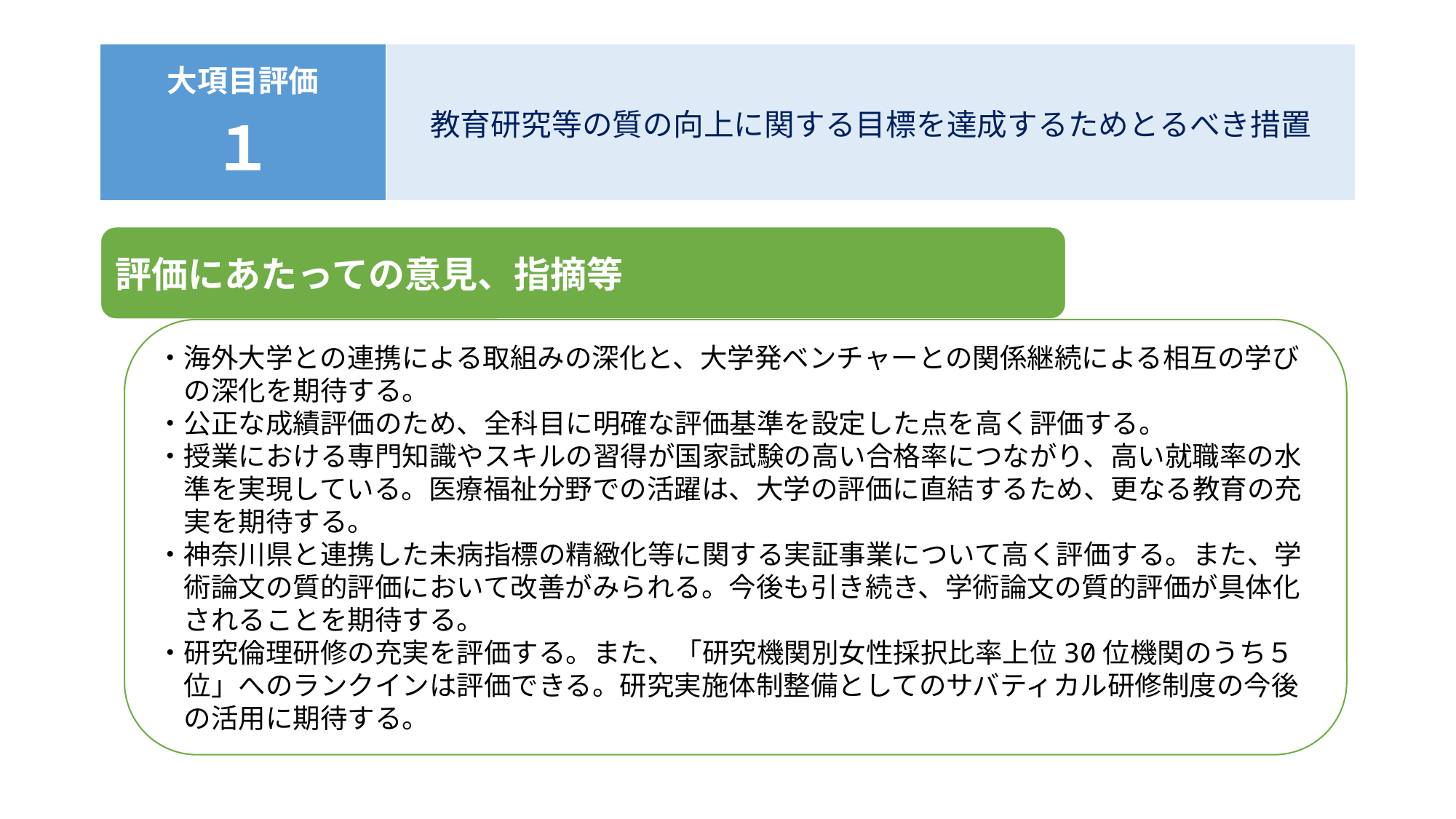

#
| 大項目評価 １ | 教育研究等の質の向上に関する目標を達成するためとるべき措置 |
| --- | --- |
評価にあたっての意見、指摘等
・海外大学との連携による取組みの深化と、大学発ベンチャーとの関係継続による相互の学び
　の深化を期待する。
・公正な成績評価のため、全科目に明確な評価基準を設定した点を高く評価する。
・授業における専門知識やスキルの習得が国家試験の高い合格率につながり、高い就職率の水
　準を実現している。医療福祉分野での活躍は、大学の評価に直結するため、更なる教育の充
　実を期待する。
・神奈川県と連携した未病指標の精緻化等に関する実証事業について高く評価する。また、学
　術論文の質的評価において改善がみられる。今後も引き続き、学術論文の質的評価が具体化
　されることを期待する。
・研究倫理研修の充実を評価する。また、「研究機関別女性採択比率上位30位機関のうち５
　位」へのランクインは評価できる。研究実施体制整備としてのサバティカル研修制度の今後
　の活用に期待する。